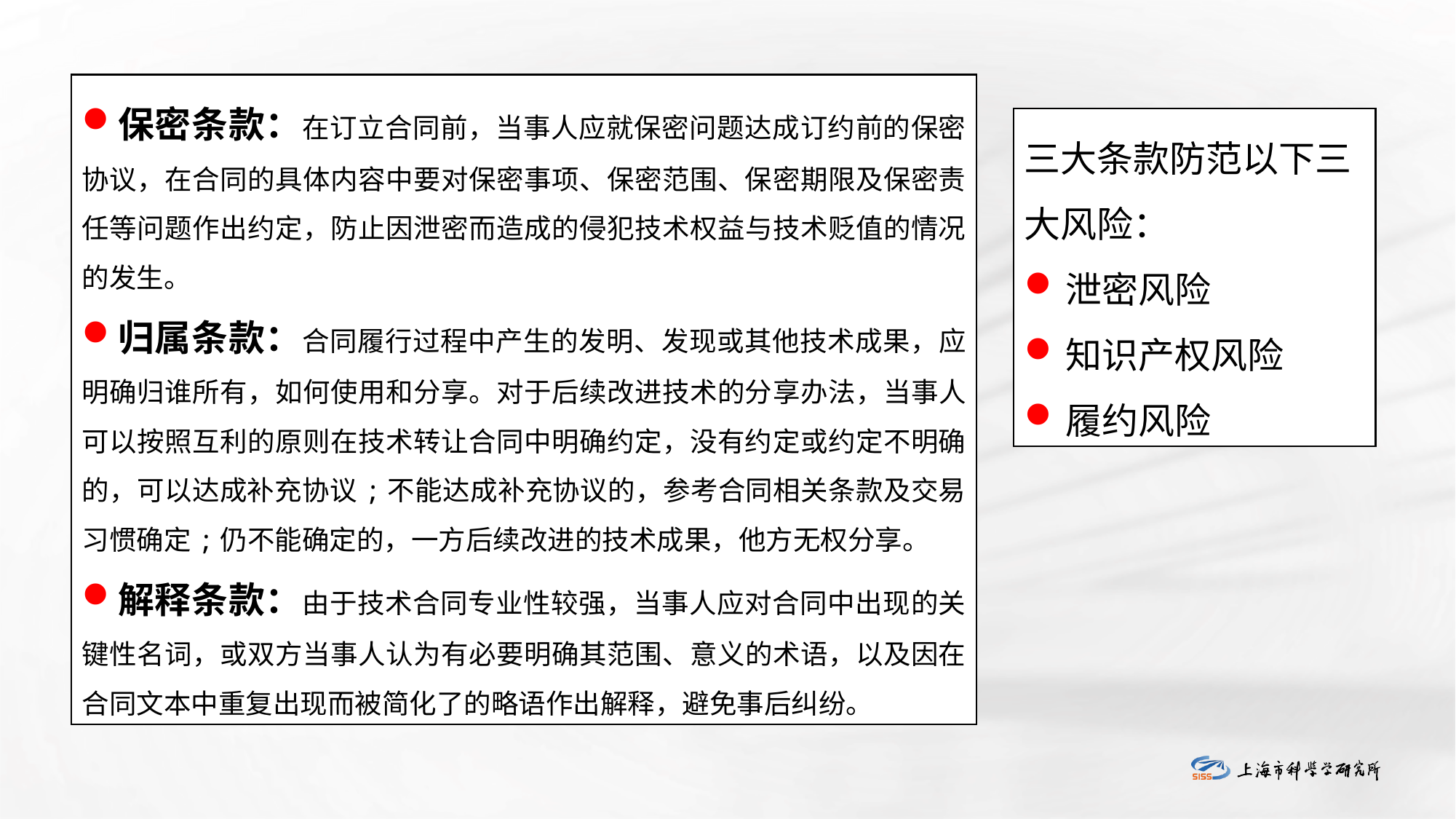

保密条款：在订立合同前，当事人应就保密问题达成订约前的保密协议，在合同的具体内容中要对保密事项、保密范围、保密期限及保密责任等问题作出约定，防止因泄密而造成的侵犯技术权益与技术贬值的情况的发生。
归属条款：合同履行过程中产生的发明、发现或其他技术成果，应明确归谁所有，如何使用和分享。对于后续改进技术的分享办法，当事人可以按照互利的原则在技术转让合同中明确约定，没有约定或约定不明确的，可以达成补充协议;不能达成补充协议的，参考合同相关条款及交易习惯确定;仍不能确定的，一方后续改进的技术成果，他方无权分享。
解释条款：由于技术合同专业性较强，当事人应对合同中出现的关键性名词，或双方当事人认为有必要明确其范围、意义的术语，以及因在合同文本中重复出现而被简化了的略语作出解释，避免事后纠纷。
三大条款防范以下三大风险：
泄密风险
知识产权风险
履约风险